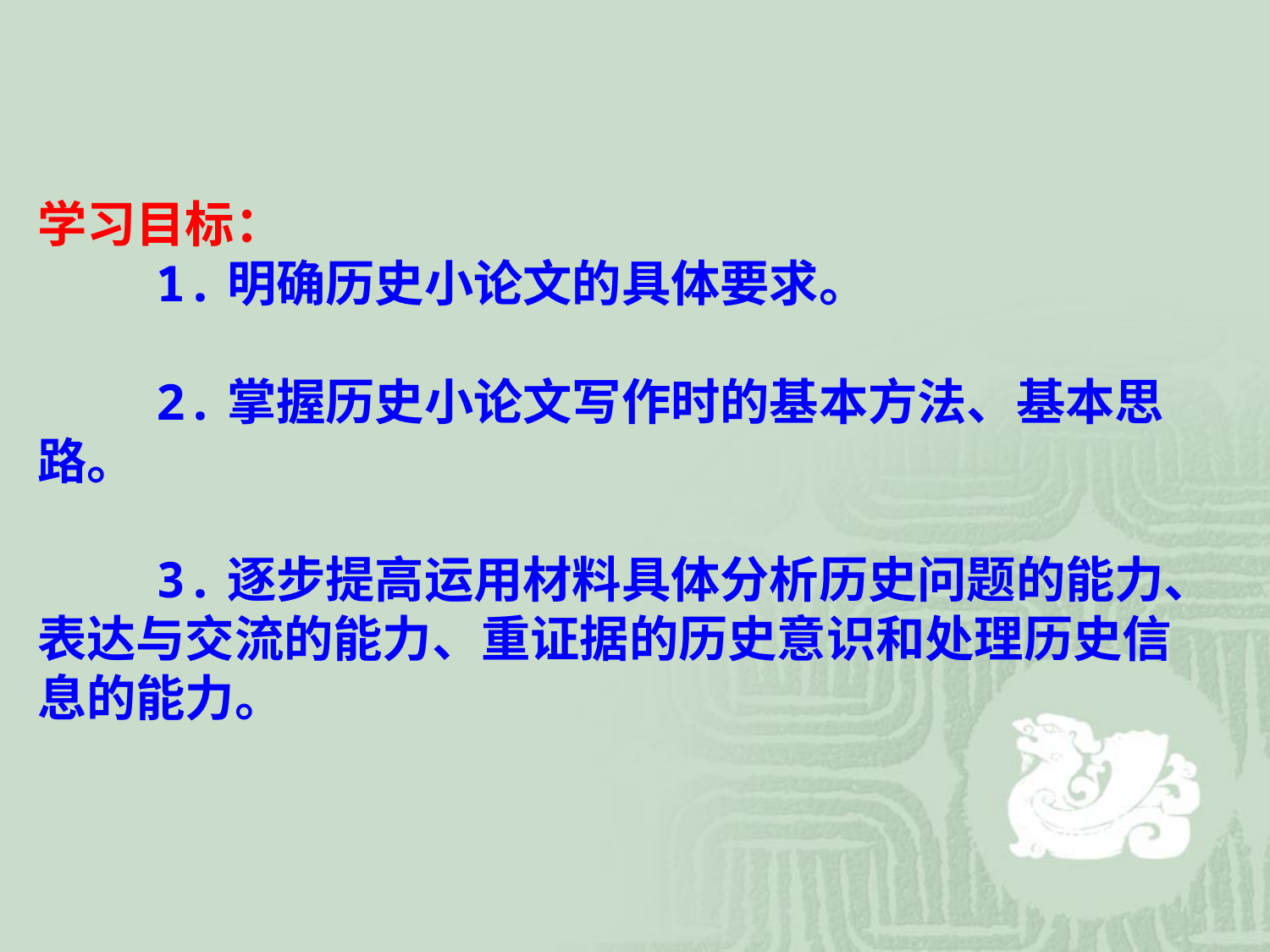

学习目标：
    1.明确历史小论文的具体要求。

    2.掌握历史小论文写作时的基本方法、基本思路。

    3.逐步提高运用材料具体分析历史问题的能力、表达与交流的能力、重证据的历史意识和处理历史信息的能力。